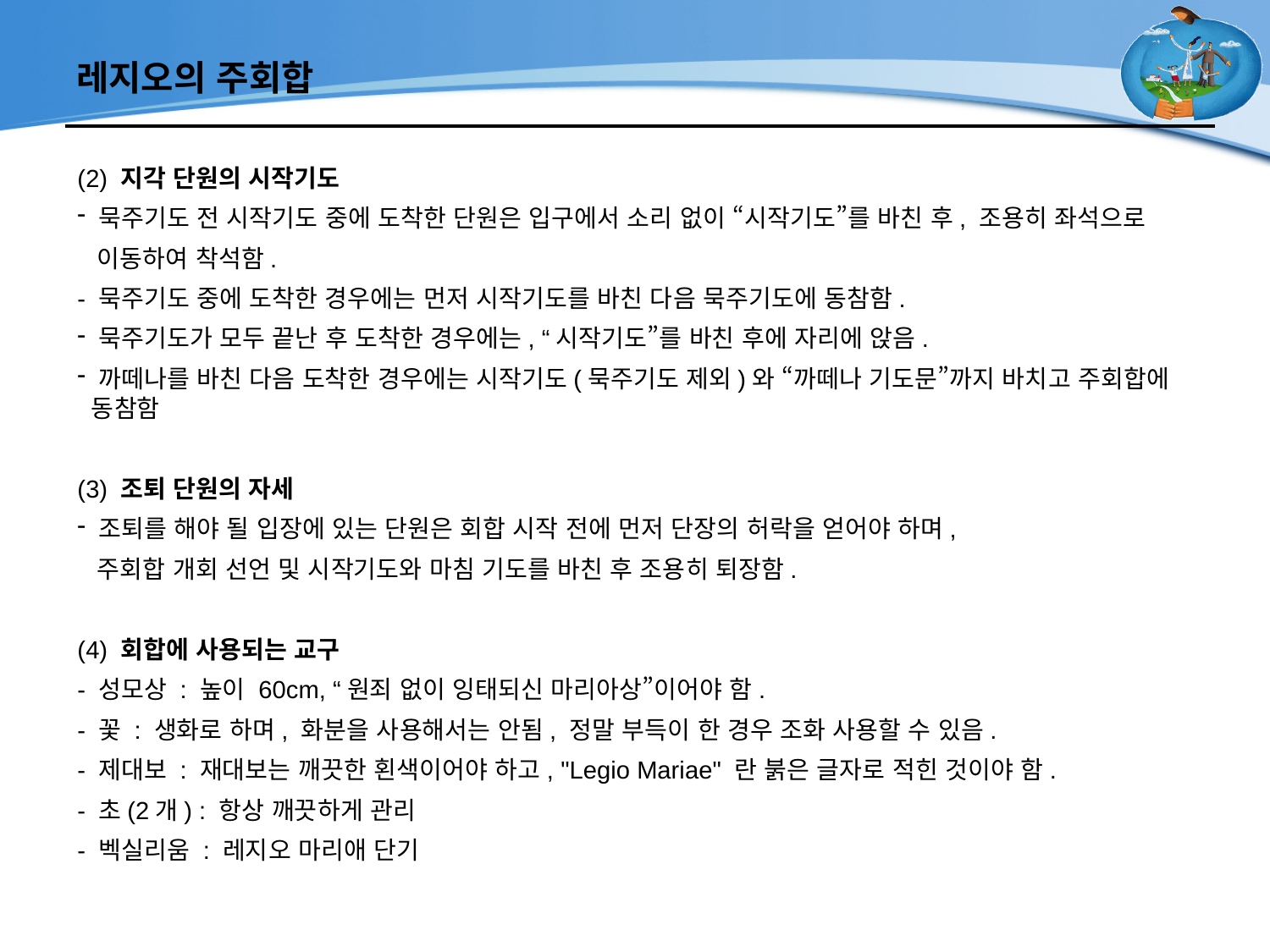

# 레지오의 주회합
(2) 지각 단원의 시작기도
 묵주기도 전 시작기도 중에 도착한 단원은 입구에서 소리 없이 “시작기도”를 바친 후, 조용히 좌석으로
  이동하여 착석함.
- 묵주기도 중에 도착한 경우에는 먼저 시작기도를 바친 다음 묵주기도에 동참함.
 묵주기도가 모두 끝난 후 도착한 경우에는, “시작기도”를 바친 후에 자리에 앉음.
 까떼나를 바친 다음 도착한 경우에는 시작기도(묵주기도 제외)와 “까떼나 기도문”까지 바치고 주회합에
  동참함

(3) 조퇴 단원의 자세
 조퇴를 해야 될 입장에 있는 단원은 회합 시작 전에 먼저 단장의 허락을 얻어야 하며,
  주회합 개회 선언 및 시작기도와 마침 기도를 바친 후 조용히 퇴장함.

(4) 회합에 사용되는 교구
- 성모상 : 높이 60cm, “원죄 없이 잉태되신 마리아상”이어야 함.
- 꽃 : 생화로 하며, 화분을 사용해서는 안됨, 정말 부득이 한 경우 조화 사용할 수 있음.
- 제대보 : 재대보는 깨끗한 횐색이어야 하고, "Legio Mariae" 란 붉은 글자로 적힌 것이야 함.
- 초(2개) : 항상 깨끗하게 관리
- 벡실리움 : 레지오 마리애 단기